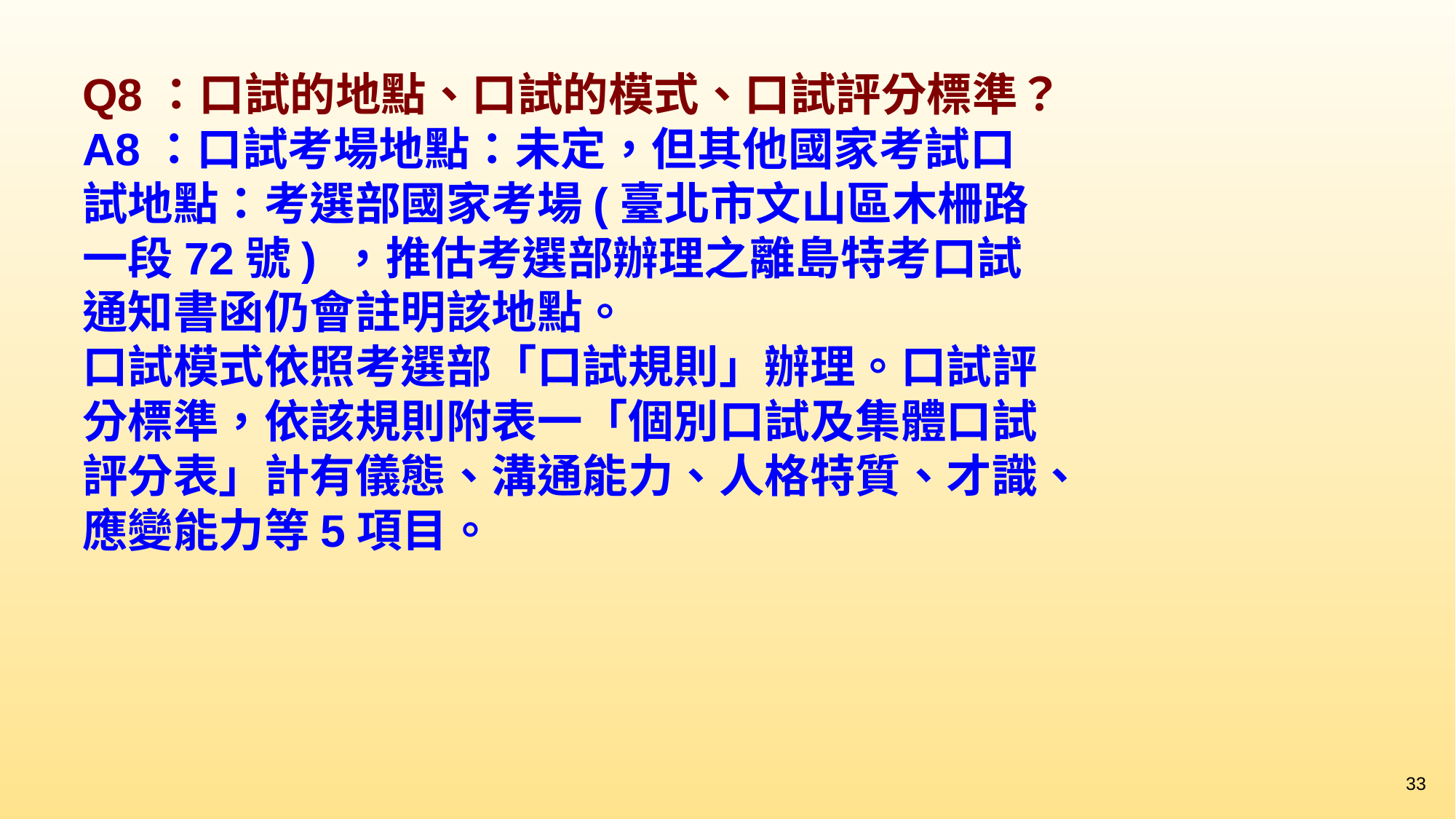

Q8：口試的地點、口試的模式、口試評分標準？
A8：口試考場地點：未定，但其他國家考試口試地點：考選部國家考場(臺北市文山區木柵路一段72號) ，推估考選部辦理之離島特考口試通知書函仍會註明該地點。
口試模式依照考選部「口試規則」辦理。口試評分標準，依該規則附表一「個別口試及集體口試評分表」計有儀態、溝通能力、人格特質、才識、應變能力等5項目。

33